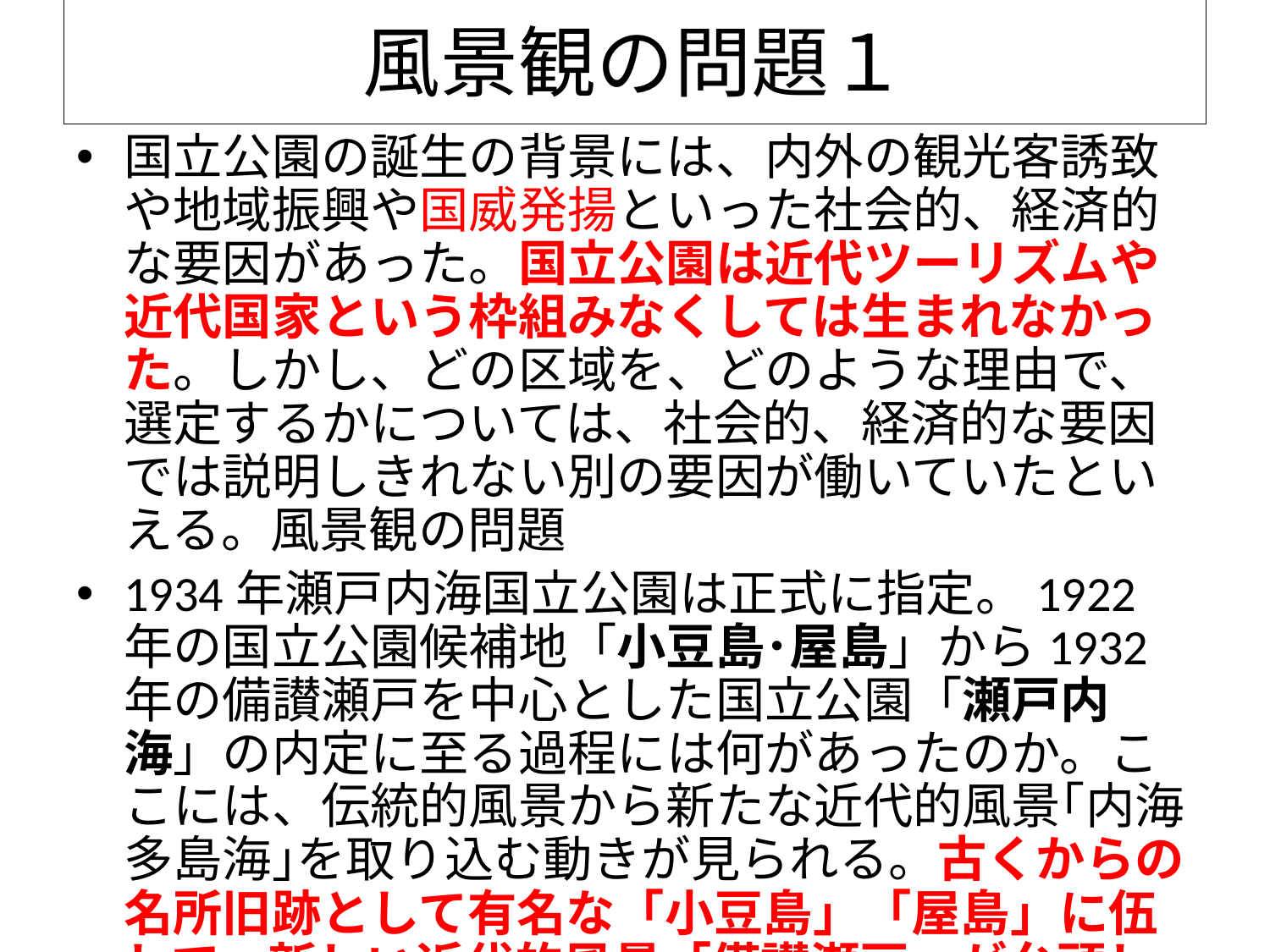

# 風景観の問題１
国立公園の誕生の背景には、内外の観光客誘致や地域振興や国威発揚といった社会的、経済的な要因があった。国立公園は近代ツーリズムや近代国家という枠組みなくしては生まれなかった。しかし、どの区域を、どのような理由で、選定するかについては、社会的、経済的な要因では説明しきれない別の要因が働いていたといえる。風景観の問題
1934年瀬戸内海国立公園は正式に指定。1922年の国立公園候補地「小豆島･屋島」から1932年の備讃瀬戸を中心とした国立公園「瀬戸内海」の内定に至る過程には何があったのか。ここには、伝統的風景から新たな近代的風景｢内海多島海｣を取り込む動きが見られる。古くからの名所旧跡として有名な「小豆島」「屋島」に伍して、新しい近代的風景「備讃瀬戸」が台頭してきた